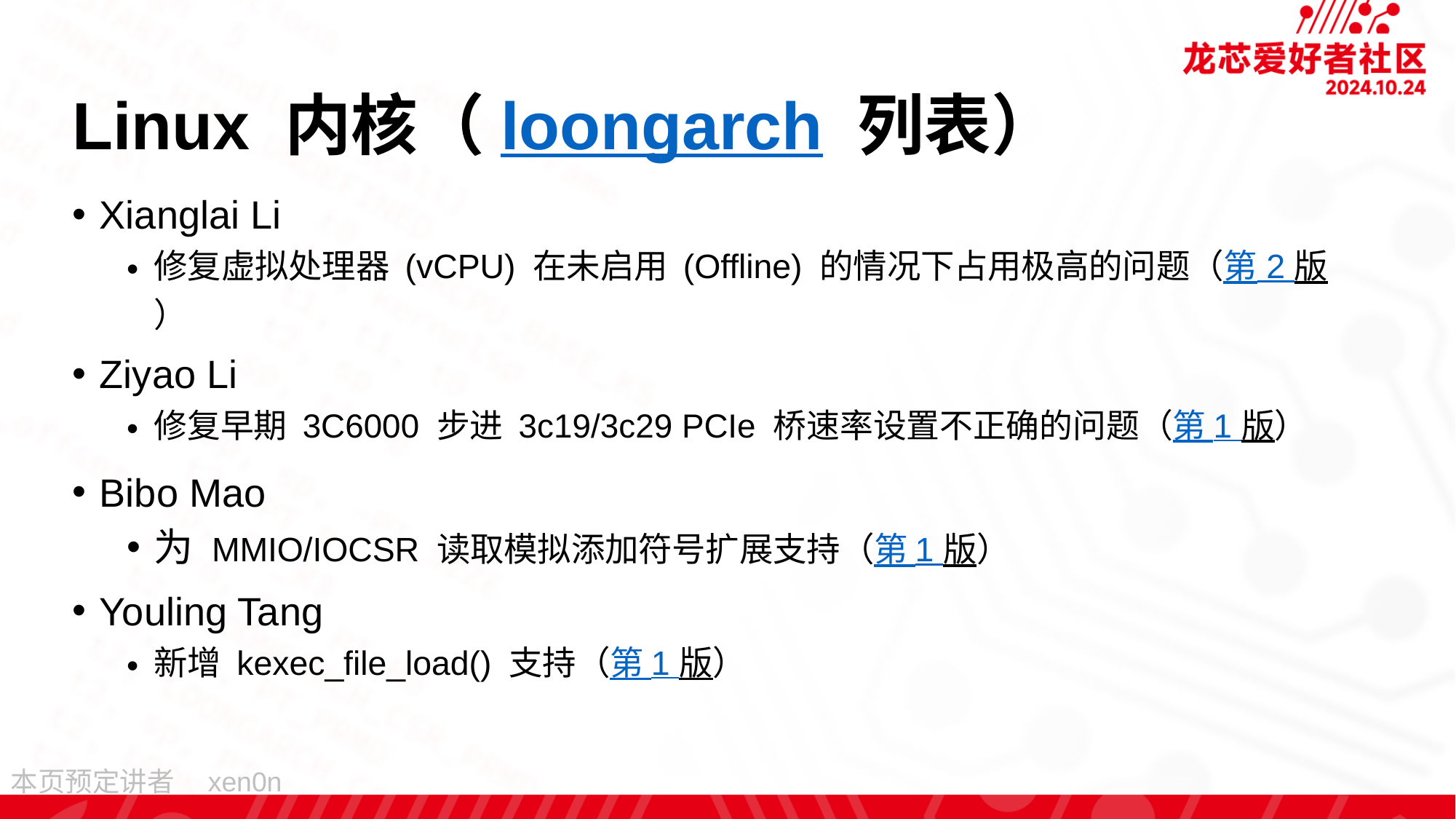

# Linux 内核（loongarch 列表）
Xianglai Li
修复虚拟处理器 (vCPU) 在未启用 (Offline) 的情况下占用极高的问题（第 2 版）
Ziyao Li
修复早期 3C6000 步进 3c19/3c29 PCIe 桥速率设置不正确的问题（第 1 版）
Bibo Mao
为 MMIO/IOCSR 读取模拟添加符号扩展支持（第 1 版）
Youling Tang
新增 kexec_file_load() 支持（第 1 版）
xen0n